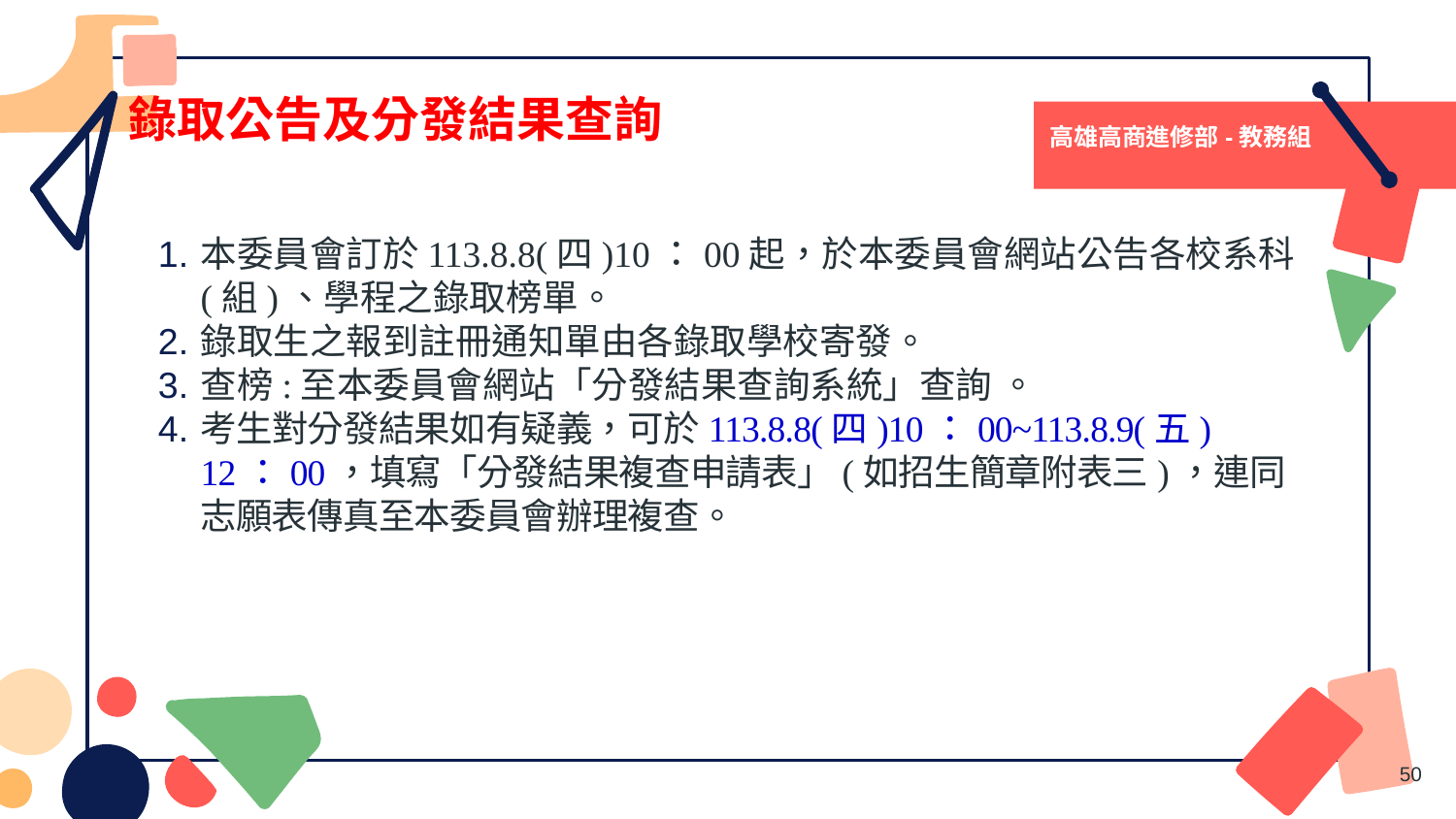

# 錄取公告及分發結果查詢

高雄高商進修部-教務組

本委員會訂於113.8.8(四)10：00起，於本委員會網站公告各校系科(組)、學程之錄取榜單。
錄取生之報到註冊通知單由各錄取學校寄發。
查榜:至本委員會網站「分發結果查詢系統」查詢 。
考生對分發結果如有疑義，可於113.8.8(四)10：00~113.8.9(五) 12：00，填寫「分發結果複查申請表」(如招生簡章附表三)，連同志願表傳真至本委員會辦理複查。

50